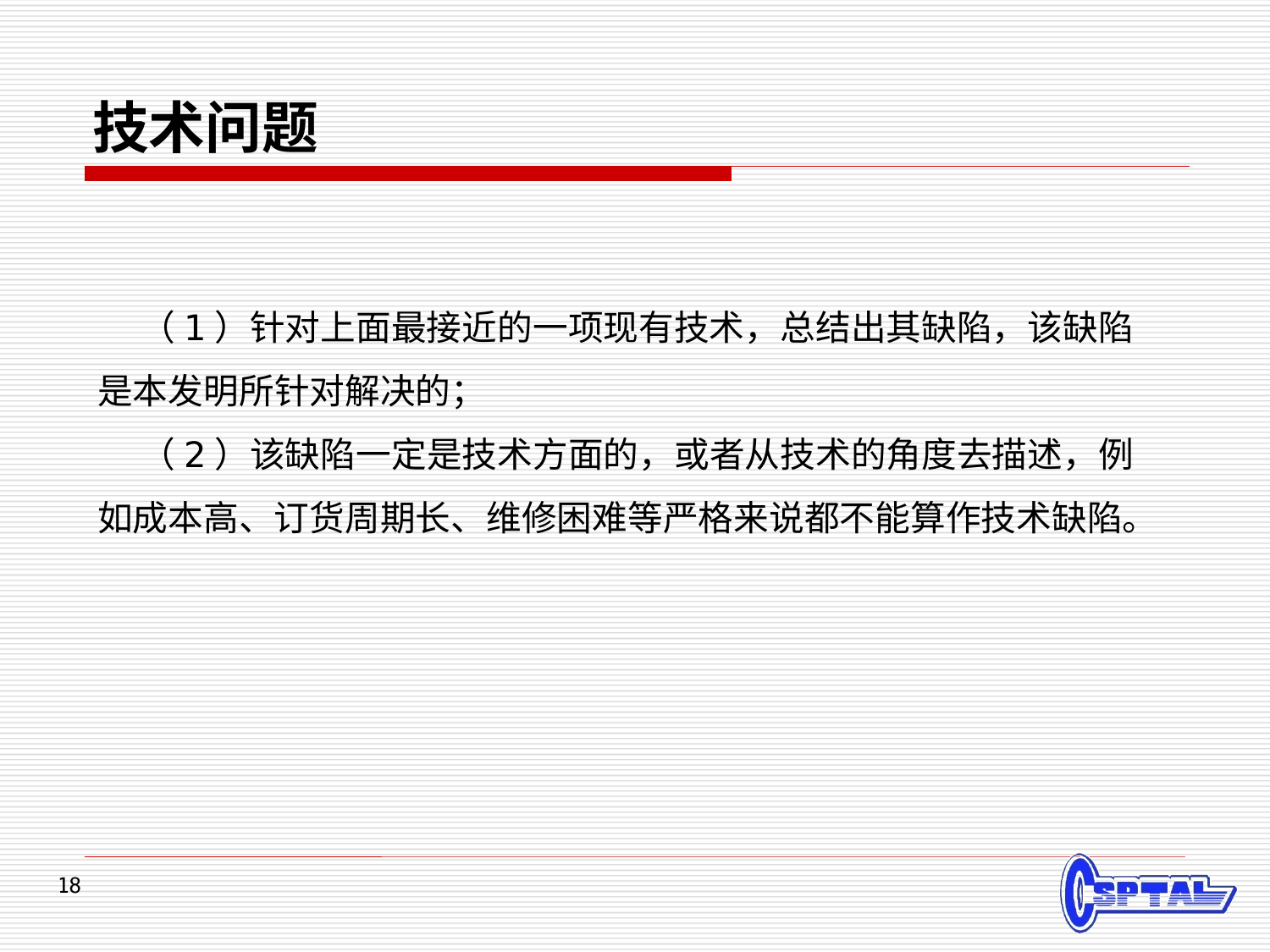

# 技术问题
（1）针对上面最接近的一项现有技术，总结出其缺陷，该缺陷是本发明所针对解决的；
（2）该缺陷一定是技术方面的，或者从技术的角度去描述，例如成本高、订货周期长、维修困难等严格来说都不能算作技术缺陷。
18